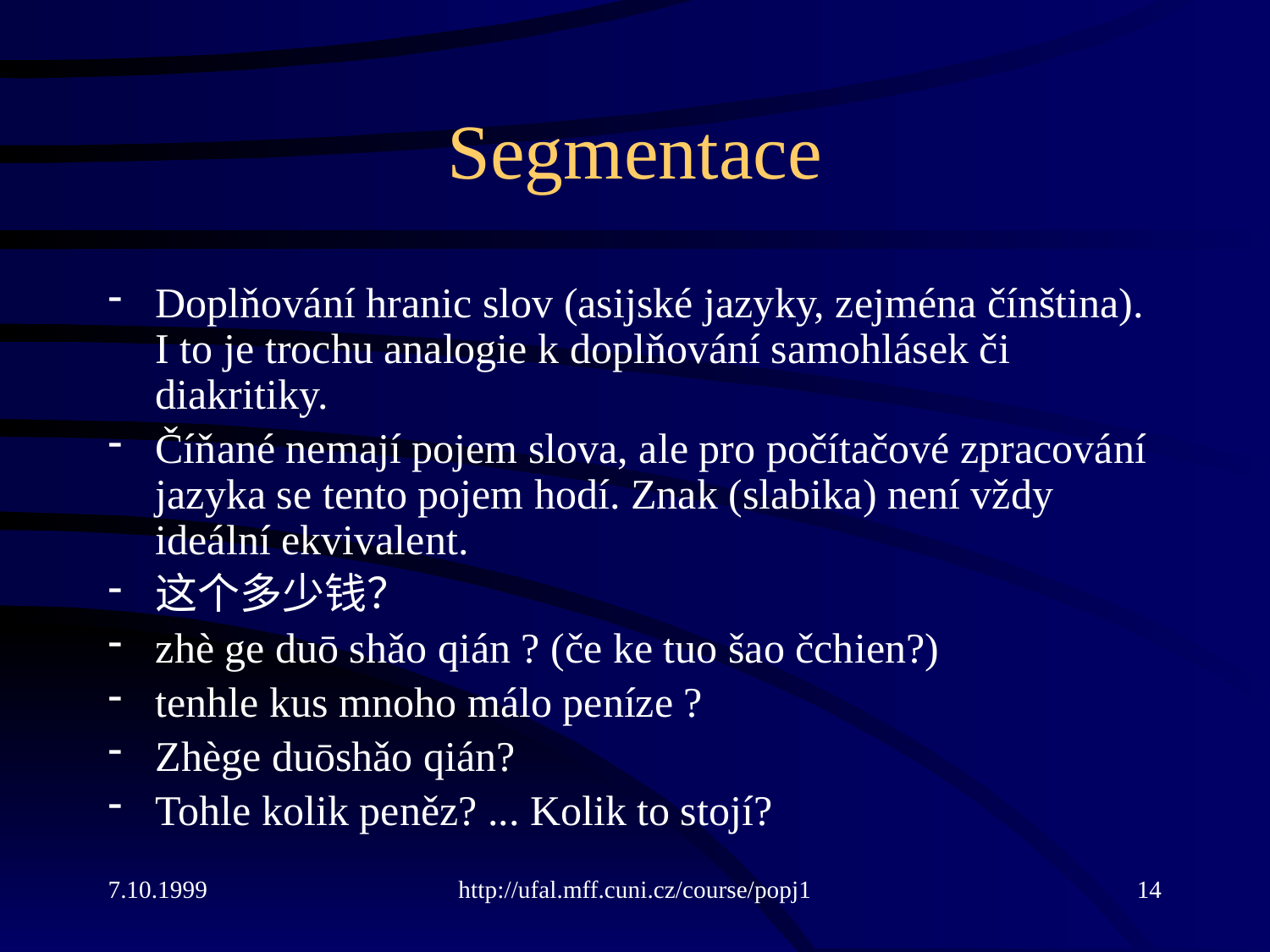

# Segmentace
Doplňování hranic slov (asijské jazyky, zejména čínština). I to je trochu analogie k doplňování samohlásek či diakritiky.
Číňané nemají pojem slova, ale pro počítačové zpracování jazyka se tento pojem hodí. Znak (slabika) není vždy ideální ekvivalent.
这个多少钱？
zhè ge duō shǎo qián ? (če ke tuo šao čchien?)
tenhle kus mnoho málo peníze ?
Zhège duōshǎo qián?
Tohle kolik peněz? ... Kolik to stojí?
7.10.1999
http://ufal.mff.cuni.cz/course/popj1
14